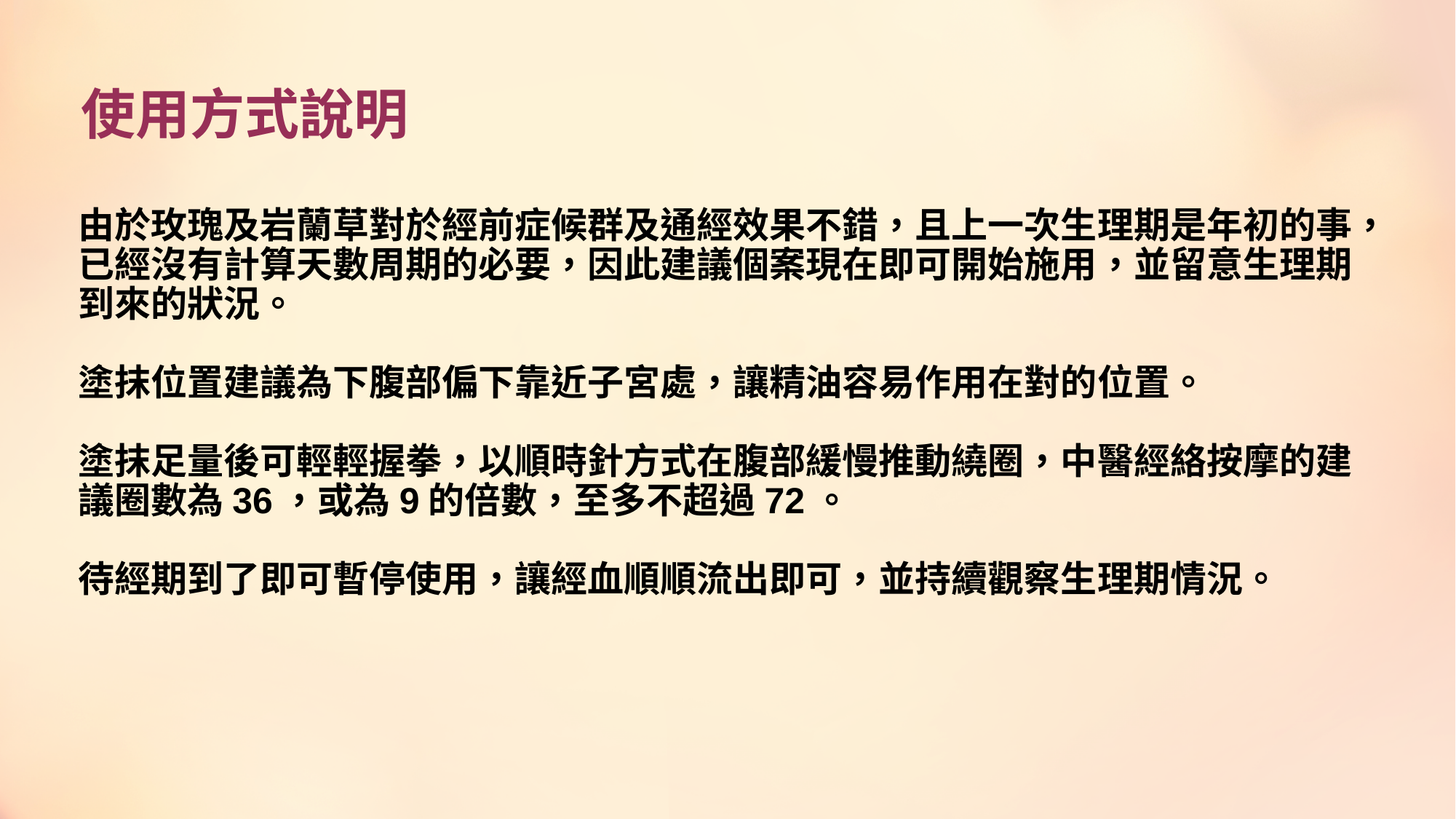

# 使用方式說明
由於玫瑰及岩蘭草對於經前症候群及通經效果不錯，且上一次生理期是年初的事，已經沒有計算天數周期的必要，因此建議個案現在即可開始施用，並留意生理期到來的狀況。

塗抹位置建議為下腹部偏下靠近子宮處，讓精油容易作用在對的位置。

塗抹足量後可輕輕握拳，以順時針方式在腹部緩慢推動繞圈，中醫經絡按摩的建議圈數為36，或為9的倍數，至多不超過72。

待經期到了即可暫停使用，讓經血順順流出即可，並持續觀察生理期情況。